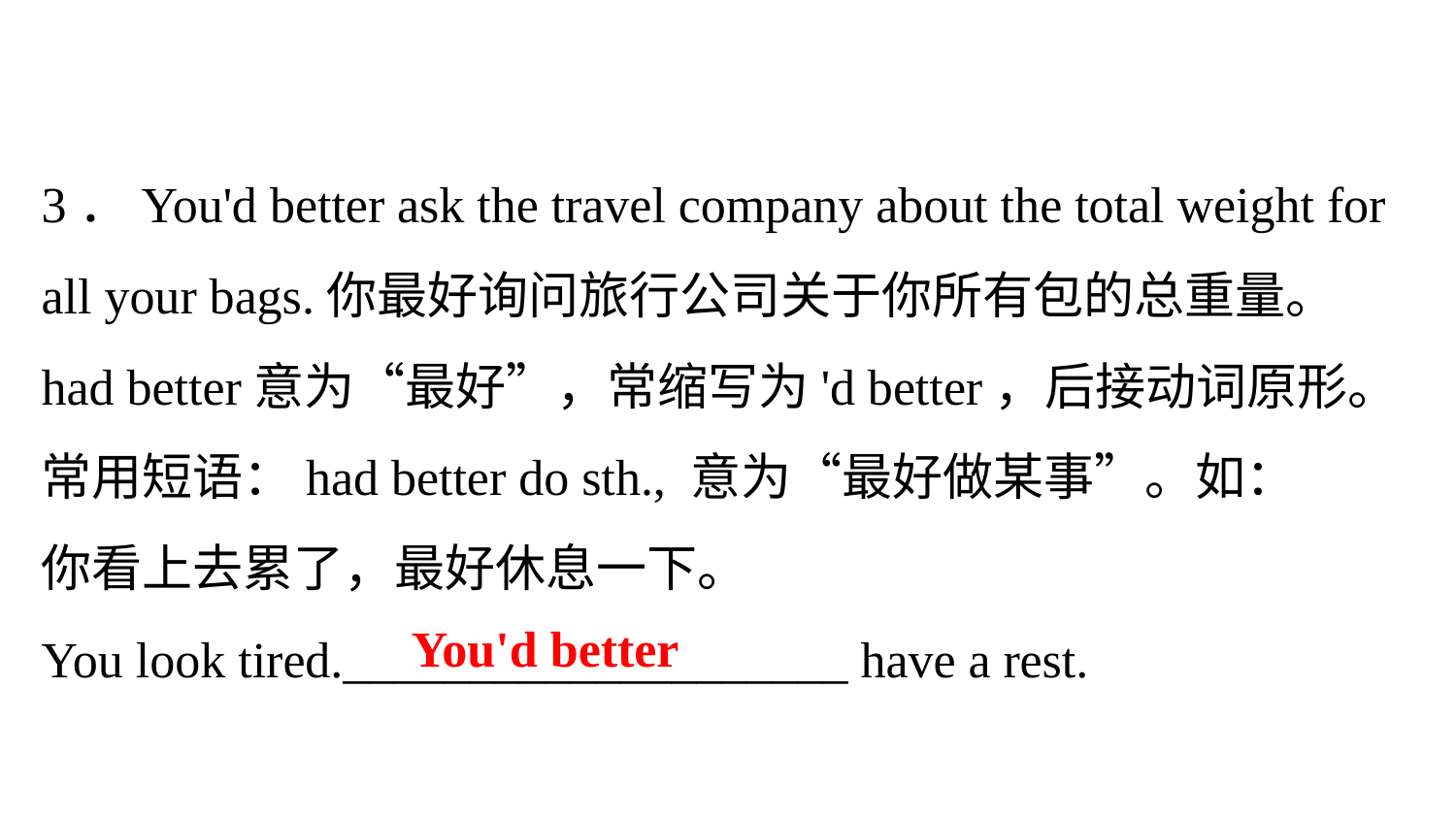

3．You'd better ask the travel company about the total weight for all your bags.你最好询问旅行公司关于你所有包的总重量。
had better意为“最好”，常缩写为'd better，后接动词原形。常用短语：had better do sth., 意为“最好做某事”。如：
你看上去累了，最好休息一下。
You look tired.____________________ have a rest.

You'd better